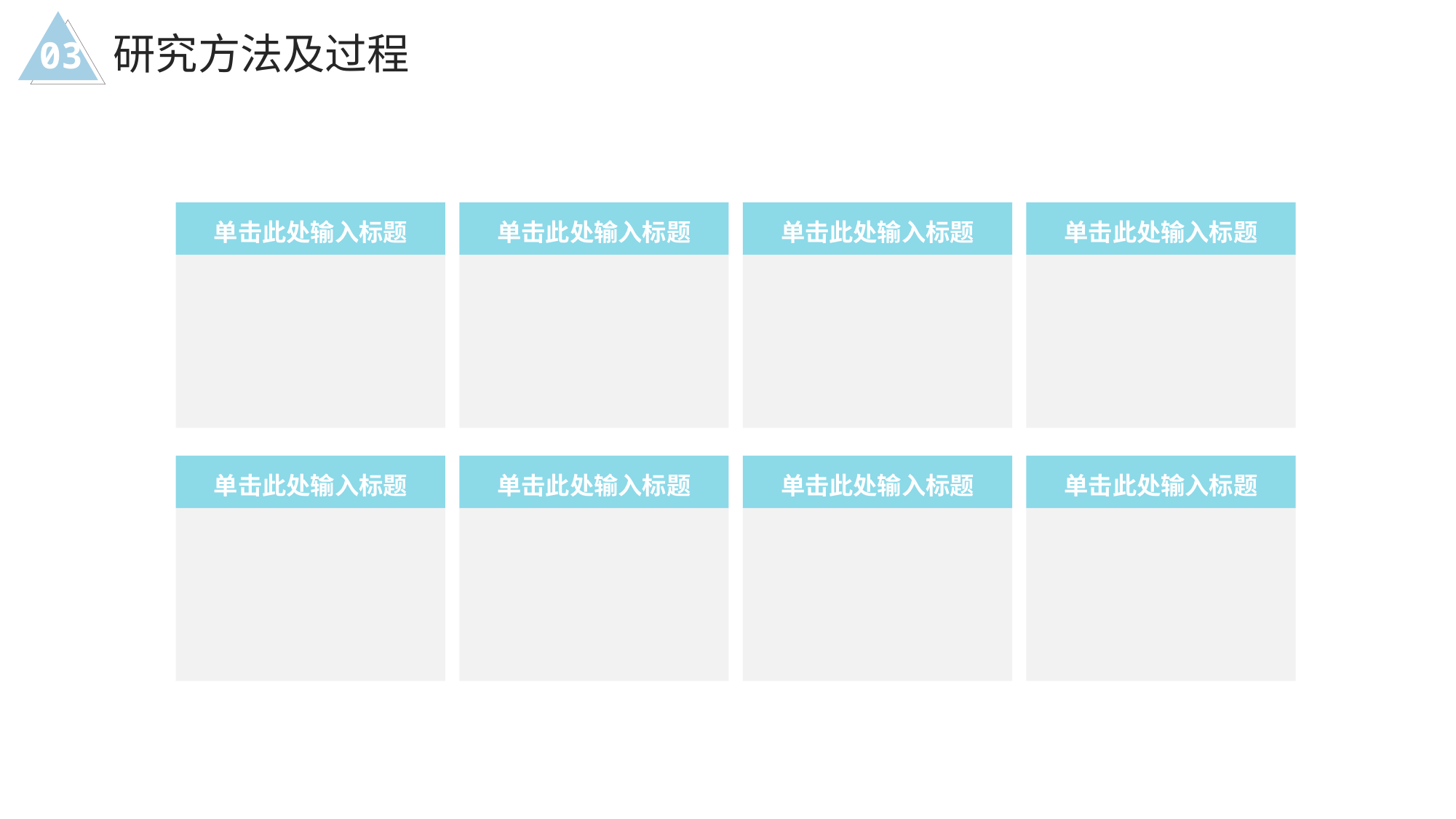

研究方法及过程
03
单击此处输入标题

单击此处输入标题

单击此处输入标题

单击此处输入标题

单击此处输入标题

单击此处输入标题

单击此处输入标题

单击此处输入标题